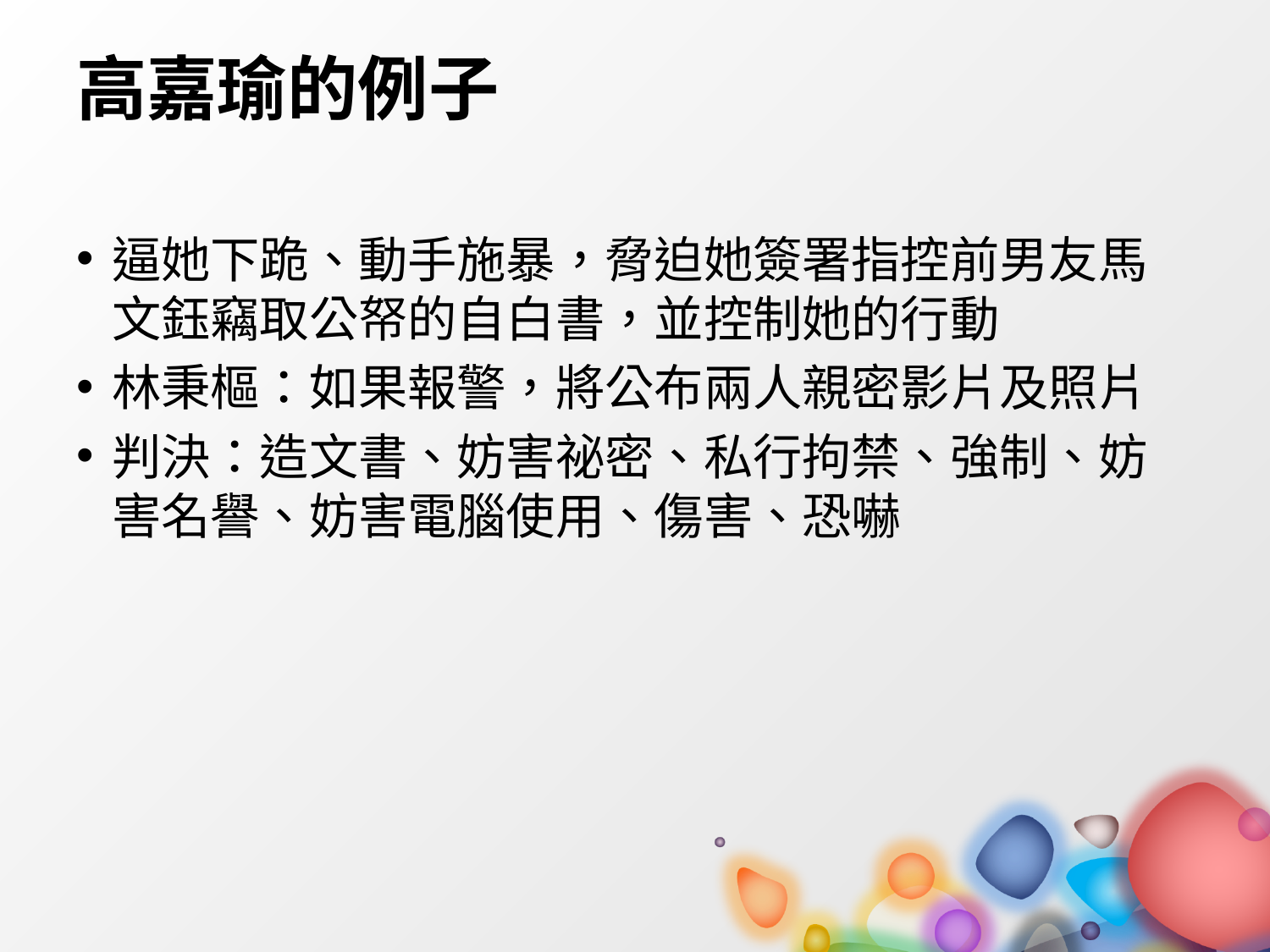

# 高嘉瑜的例子
逼她下跪、動手施暴，脅迫她簽署指控前男友馬文鈺竊取公帑的自白書，並控制她的行動
林秉樞：如果報警，將公布兩人親密影片及照片
判決：造文書、妨害祕密、私行拘禁、強制、妨害名譽、妨害電腦使用、傷害、恐嚇